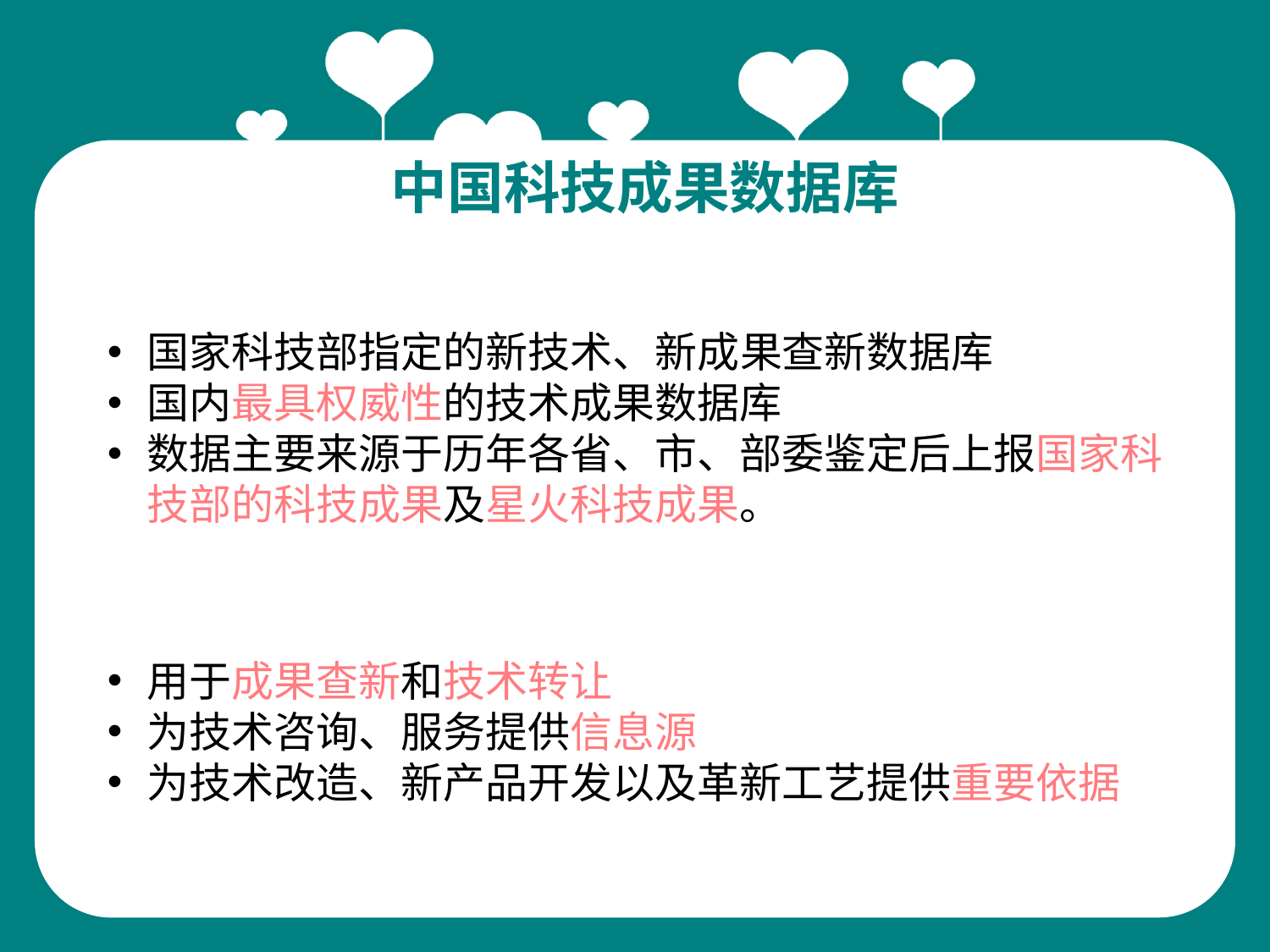

中国科技成果数据库
国家科技部指定的新技术、新成果查新数据库
国内最具权威性的技术成果数据库
数据主要来源于历年各省、市、部委鉴定后上报国家科技部的科技成果及星火科技成果。

用于成果查新和技术转让
为技术咨询、服务提供信息源
为技术改造、新产品开发以及革新工艺提供重要依据